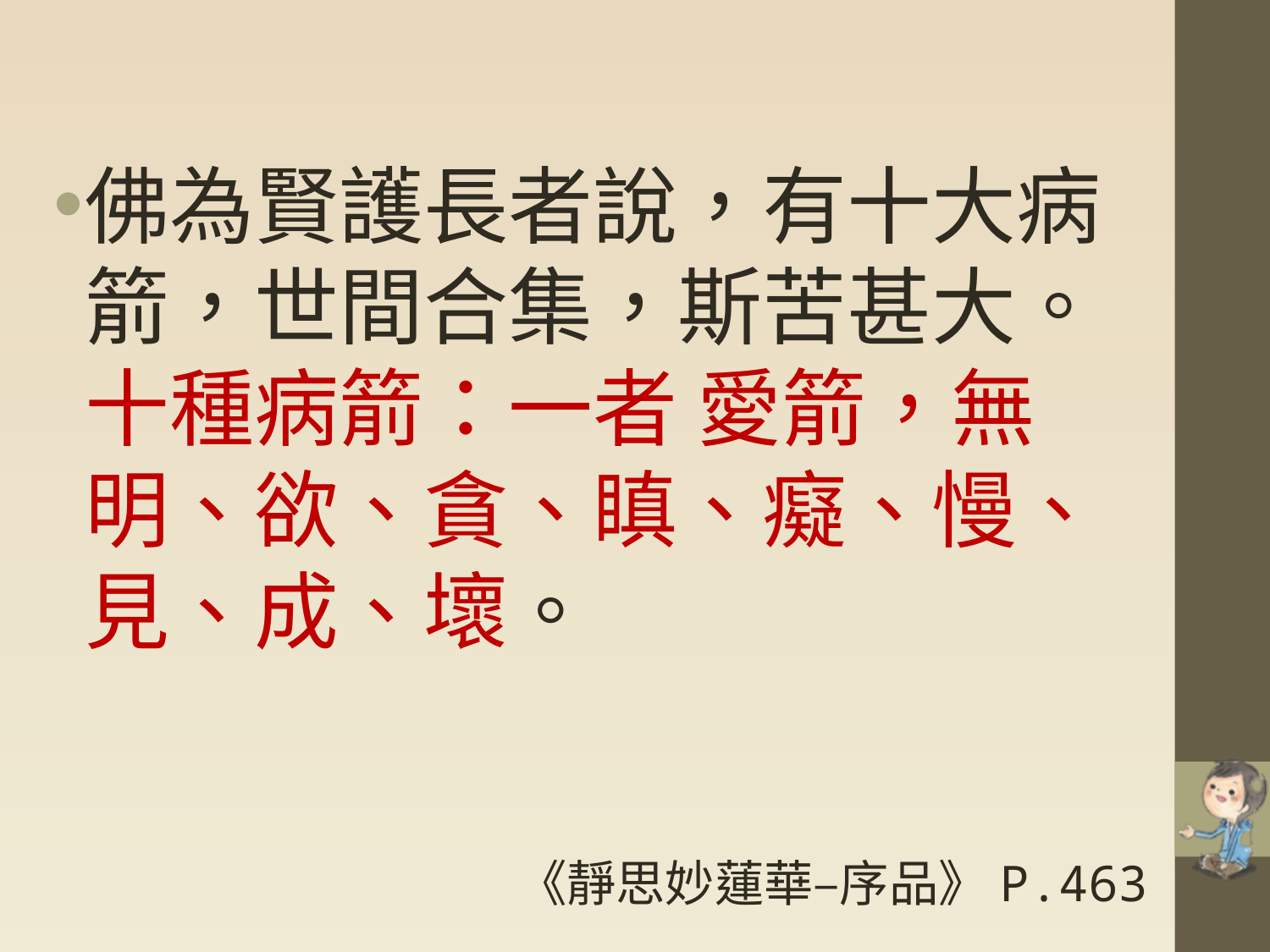

佛為賢護長者說，有十大病箭，世間合集，斯苦甚大。十種病箭：一者 愛箭，無明、欲、貪、瞋、癡、慢、見、成、壞。

《靜思妙蓮華–序品》P.463